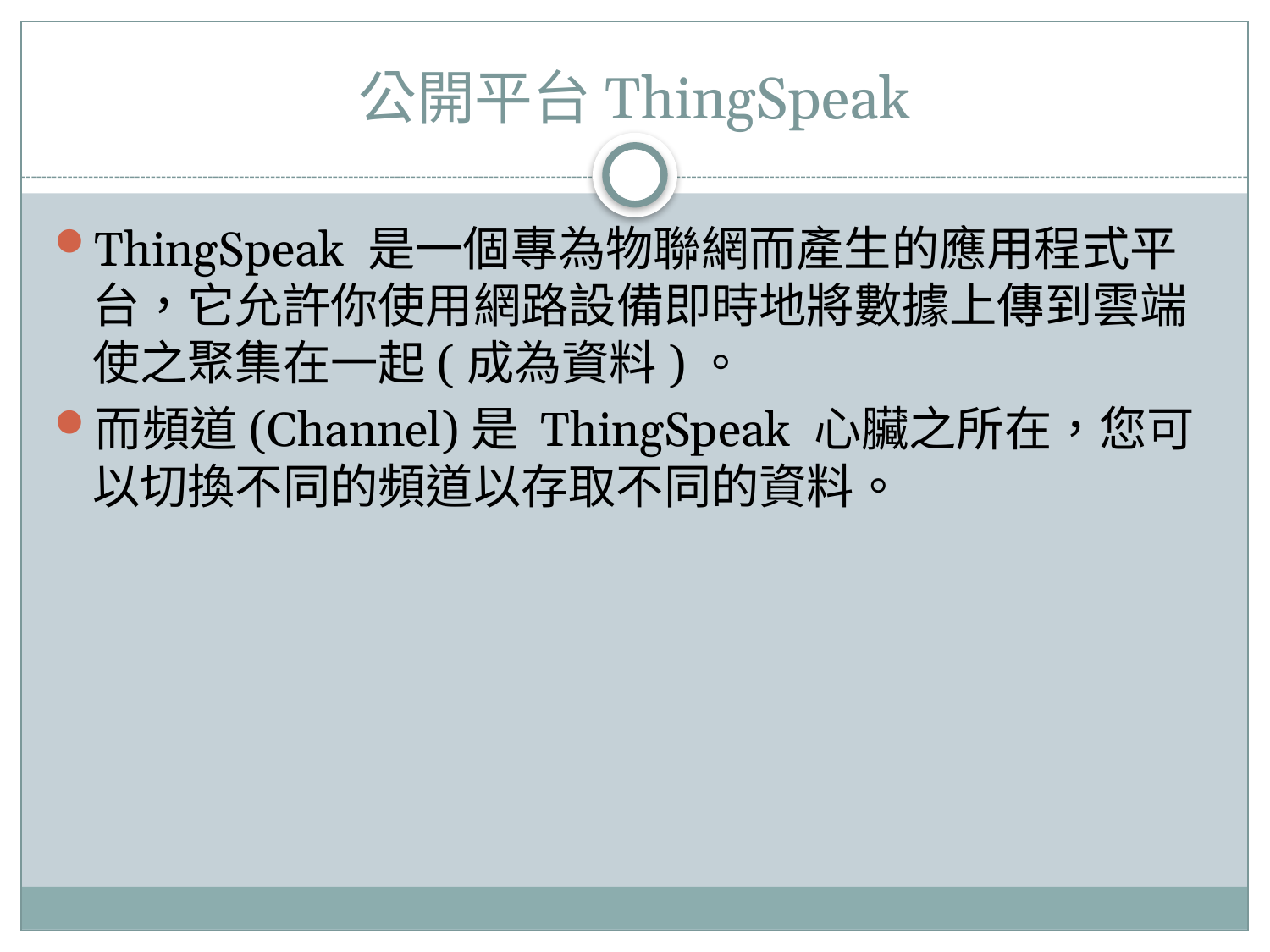

# 公開平台ThingSpeak
ThingSpeak 是一個專為物聯網而產生的應用程式平台，它允許你使用網路設備即時地將數據上傳到雲端使之聚集在一起(成為資料)。
而頻道(Channel)是 ThingSpeak 心臟之所在，您可以切換不同的頻道以存取不同的資料。